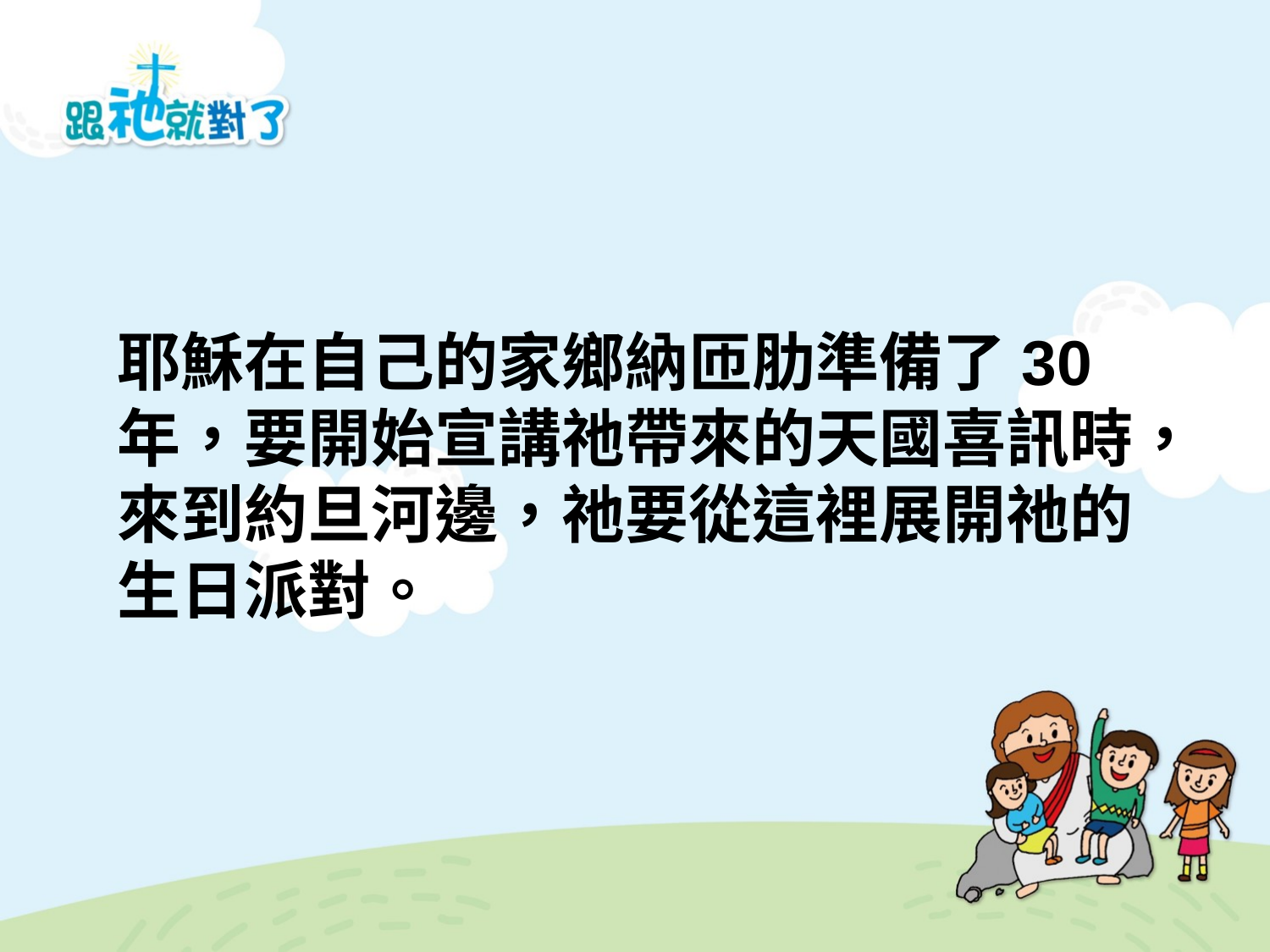

耶穌在自己的家鄉納匝肋準備了30年，要開始宣講祂帶來的天國喜訊時，來到約旦河邊，祂要從這裡展開祂的生日派對。